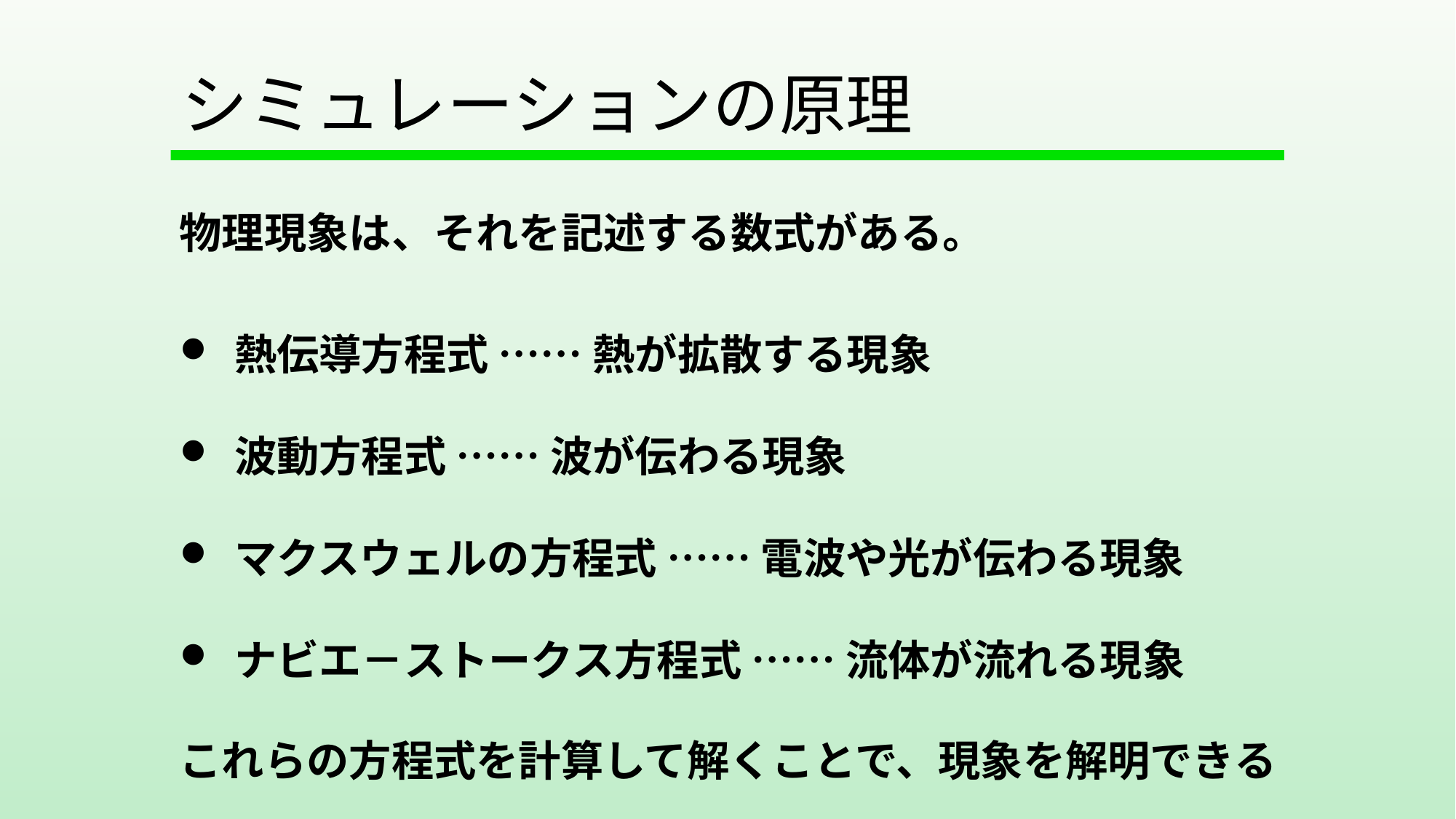

# シミュレーションの原理
物理現象は、それを記述する数式がある。
熱伝導方程式 …… 熱が拡散する現象
波動方程式 …… 波が伝わる現象
マクスウェルの方程式 …… 電波や光が伝わる現象
ナビエ－ストークス方程式 …… 流体が流れる現象
これらの方程式を計算して解くことで、現象を解明できる